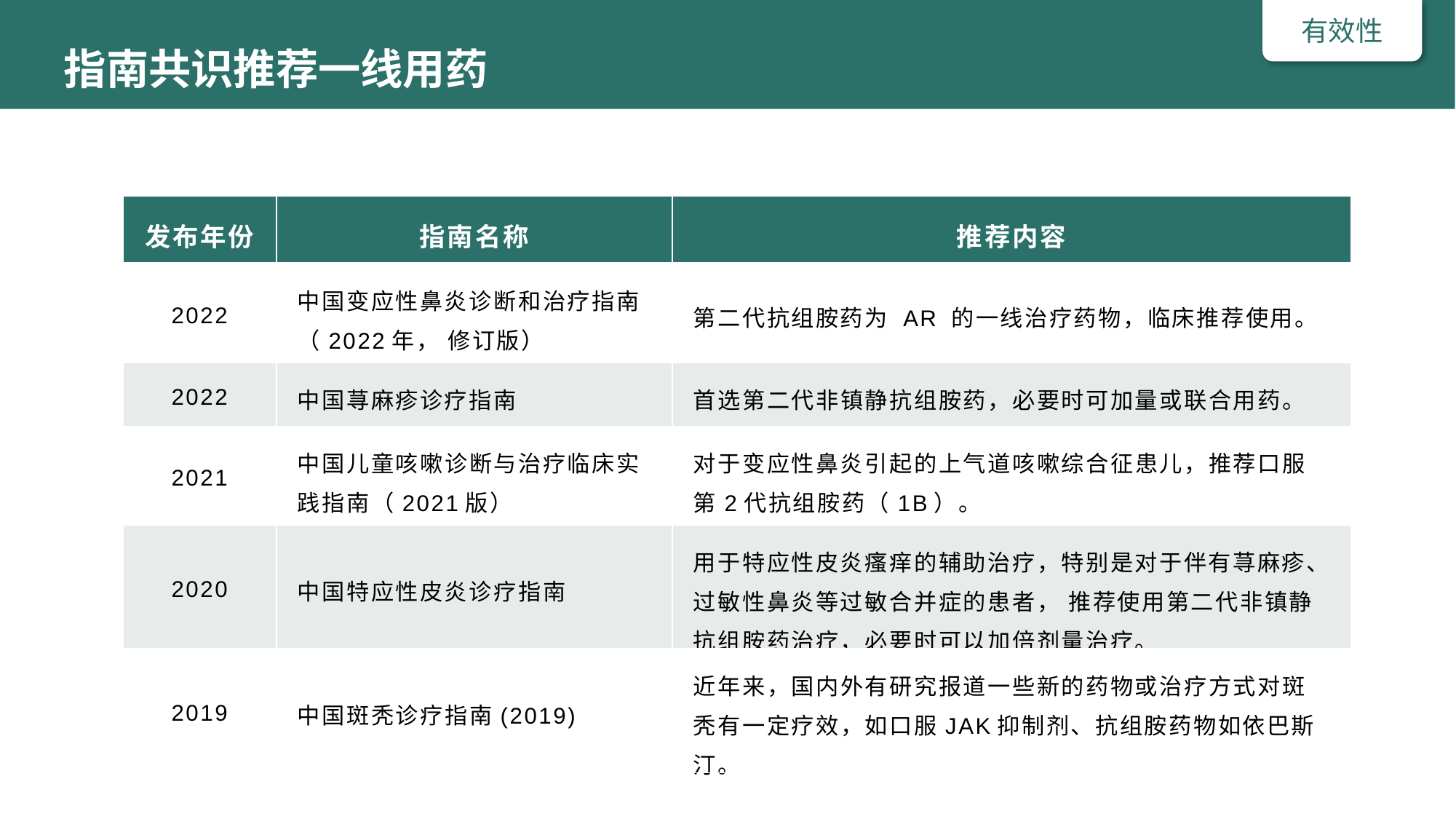

# 指南共识推荐一线用药
有效性
| 发布年份 | 指南名称 | 推荐内容 |
| --- | --- | --- |
| 2022 | 中国变应性鼻炎诊断和治疗指南（2022年， 修订版） | 第二代抗组胺药为 AR 的一线治疗药物，临床推荐使用。 |
| 2022 | 中国荨麻疹诊疗指南 | 首选第二代非镇静抗组胺药，必要时可加量或联合用药。 |
| 2021 | 中国儿童咳嗽诊断与治疗临床实践指南（2021版） | 对于变应性鼻炎引起的上气道咳嗽综合征患儿，推荐口服第2代抗组胺药（1B）。 |
| 2020 | 中国特应性皮炎诊疗指南 | 用于特应性皮炎瘙痒的辅助治疗，特别是对于伴有荨麻疹、过敏性鼻炎等过敏合并症的患者， 推荐使用第二代非镇静抗组胺药治疗，必要时可以加倍剂量治疗。 |
| 2019 | 中国斑秃诊疗指南(2019) | 近年来，国内外有研究报道一些新的药物或治疗方式对斑秃有一定疗效，如口服JAK抑制剂、抗组胺药物如依巴斯汀。 |